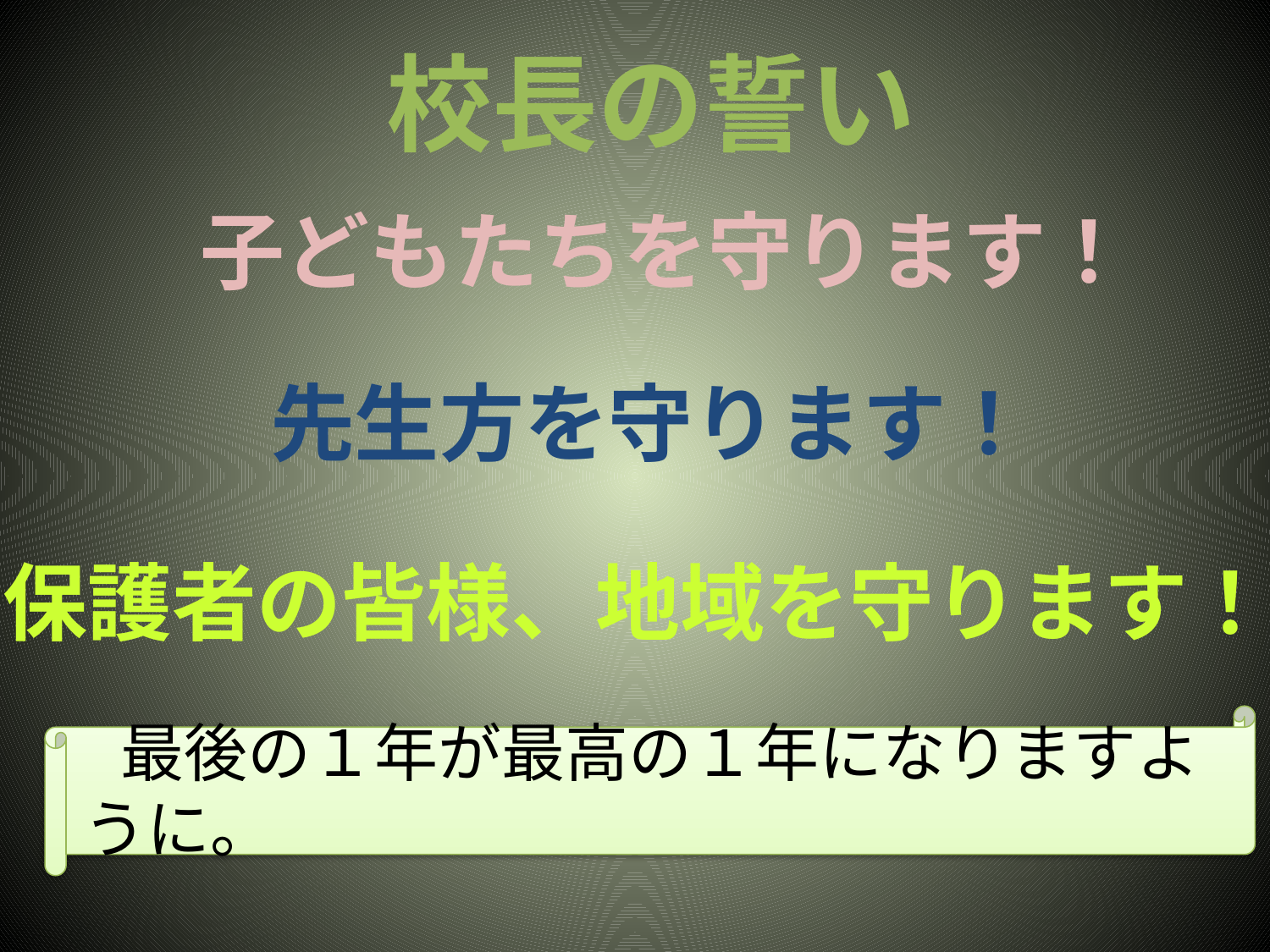

校長の誓い
　子どもたちを守ります！
先生方を守ります！
保護者の皆様、地域を守ります！
　最後の１年が最高の１年になりますように。